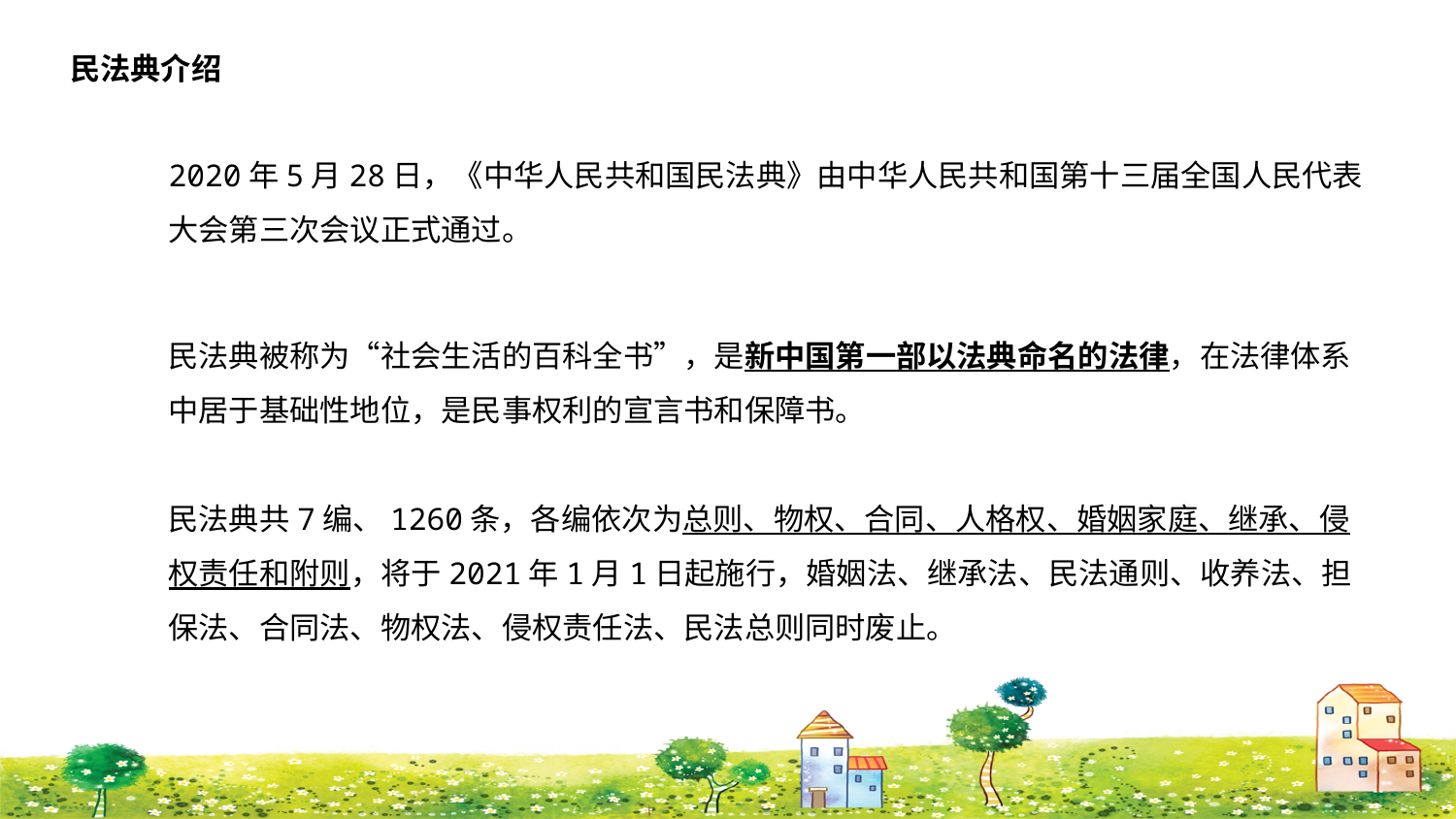

民法典介绍
2020年5月28日，《中华人民共和国民法典》由中华人民共和国第十三届全国人民代表大会第三次会议正式通过。
民法典被称为“社会生活的百科全书”，是新中国第一部以法典命名的法律，在法律体系中居于基础性地位，是民事权利的宣言书和保障书。

民法典共7编、1260条，各编依次为总则、物权、合同、人格权、婚姻家庭、继承、侵权责任和附则，将于2021年1月1日起施行，婚姻法、继承法、民法通则、收养法、担保法、合同法、物权法、侵权责任法、民法总则同时废止。